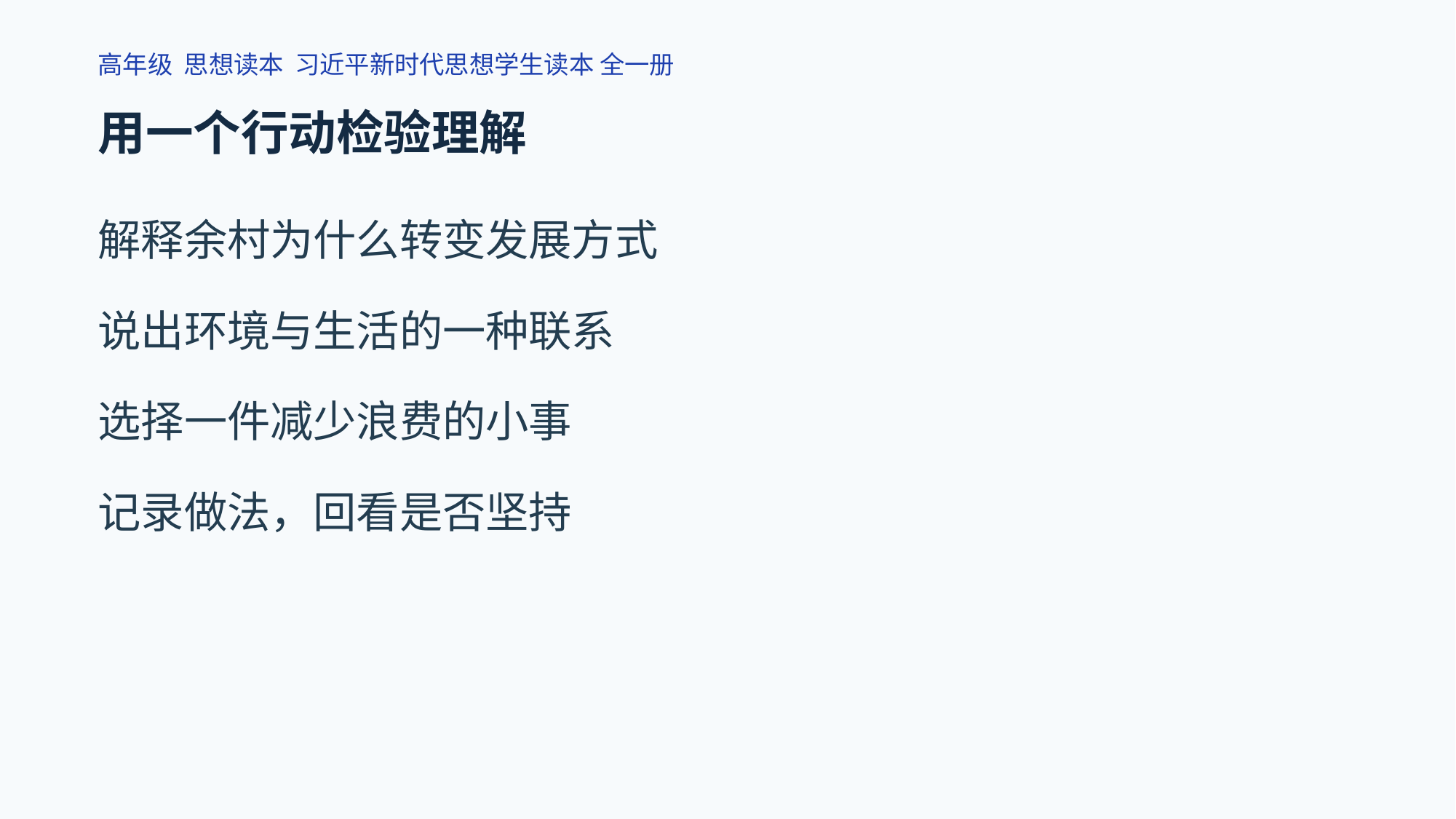

高年级  思想读本  习近平新时代思想学生读本 全一册
用一个行动检验理解
解释余村为什么转变发展方式
说出环境与生活的一种联系
选择一件减少浪费的小事
记录做法，回看是否坚持